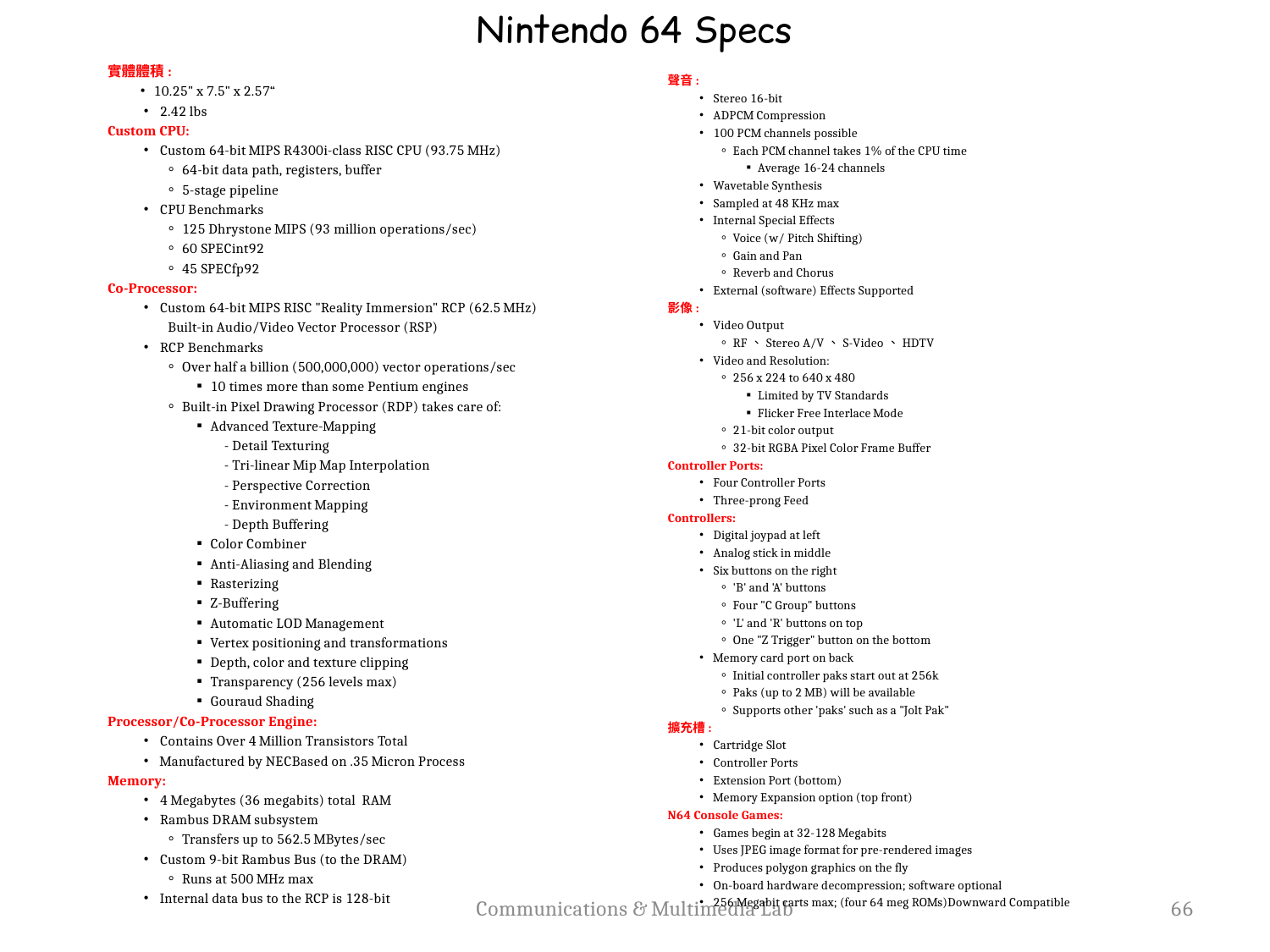

# Nintendo 64 Specs
實體體積:
　　‧10.25" x 7.5" x 2.57“
　　 ‧ 2.42 lbs
Custom CPU:
　　 ‧ Custom 64-bit MIPS R4300i-class RISC CPU (93.75 MHz)
　　　　。64-bit data path, registers, buffer
　　　　。5-stage pipeline
　　 ‧ CPU Benchmarks
　　　　。125 Dhrystone MIPS (93 million operations/sec)
　　　　。60 SPECint92
　　　　。45 SPECfp92
Co-Processor:
　　 ‧ Custom 64-bit MIPS RISC "Reality Immersion" RCP (62.5 MHz)
　　　　Built-in Audio/Video Vector Processor (RSP)
　　 ‧ RCP Benchmarks
　　　　。Over half a billion (500,000,000) vector operations/sec
　　　　　　▪10 times more than some Pentium engines
　　　　。Built-in Pixel Drawing Processor (RDP) takes care of:
　　　　　　▪Advanced Texture-Mapping
　　　　　　　　- Detail Texturing
　　　　　　　　- Tri-linear Mip Map Interpolation
　　　　　　　　- Perspective Correction
　　　　　　　　- Environment Mapping
　　　　　　　　- Depth Buffering
　　　　　　▪Color Combiner
　　　　　　▪Anti-Aliasing and Blending
　　　　　　▪Rasterizing
　　　　　　▪Z-Buffering
　　　　　　▪Automatic LOD Management
　　　　　　▪Vertex positioning and transformations
　　　　　　▪Depth, color and texture clipping
　　　　　　▪Transparency (256 levels max)
　　　　　　▪Gouraud Shading
Processor/Co-Processor Engine:
　　 ‧ Contains Over 4 Million Transistors Total
　　 ‧ Manufactured by NECBased on .35 Micron Process
Memory:
　　 ‧ 4 Megabytes (36 megabits) total  RAM
　　 ‧ Rambus DRAM subsystem
　　　　。Transfers up to 562.5 MBytes/sec
　　 ‧ Custom 9-bit Rambus Bus (to the DRAM)
　　　　。Runs at 500 MHz max
　　 ‧ Internal data bus to the RCP is 128-bit

聲音:
　　 ‧ Stereo 16-bit
　　 ‧ ADPCM Compression
　　 ‧ 100 PCM channels possible
　　　　。Each PCM channel takes 1% of the CPU time
　　　　　　▪Average 16-24 channels
　　 ‧ Wavetable Synthesis
　　 ‧ Sampled at 48 KHz max
　　 ‧ Internal Special Effects
　　　　。Voice (w/ Pitch Shifting)
　　　　。Gain and Pan
　　　　。Reverb and Chorus
　　 ‧ External (software) Effects Supported
影像:
　　 ‧ Video Output
　　　　。RF、Stereo A/V、S-Video、HDTV
　　 ‧ Video and Resolution:
　　　　。256 x 224 to 640 x 480
　　　　　　▪Limited by TV Standards
　　　　　　▪Flicker Free Interlace Mode
　　　　。21-bit color output
　　　　。32-bit RGBA Pixel Color Frame Buffer
Controller Ports:
　　 ‧ Four Controller Ports
　　 ‧ Three-prong Feed
Controllers:
　　 ‧ Digital joypad at left
　　 ‧ Analog stick in middle
　　 ‧ Six buttons on the right
　　　　。'B' and 'A' buttons
　　　　。Four "C Group" buttons
　　　　。'L' and 'R' buttons on top
　　　　。One "Z Trigger" button on the bottom
　　 ‧ Memory card port on back
　　　　。Initial controller paks start out at 256k
　　　　。Paks (up to 2 MB) will be available
　　　　。Supports other 'paks' such as a "Jolt Pak"
擴充槽:
　　 ‧ Cartridge Slot
　　 ‧ Controller Ports
　　 ‧ Extension Port (bottom)
　　 ‧ Memory Expansion option (top front)
N64 Console Games:
　　 ‧ Games begin at 32-128 Megabits
　　 ‧ Uses JPEG image format for pre-rendered images
　　 ‧ Produces polygon graphics on the fly
　　 ‧ On-board hardware decompression; software optional
　　 ‧ 256 Megabit carts max; (four 64 meg ROMs)Downward Compatible
Communications & Multimedia Lab
66